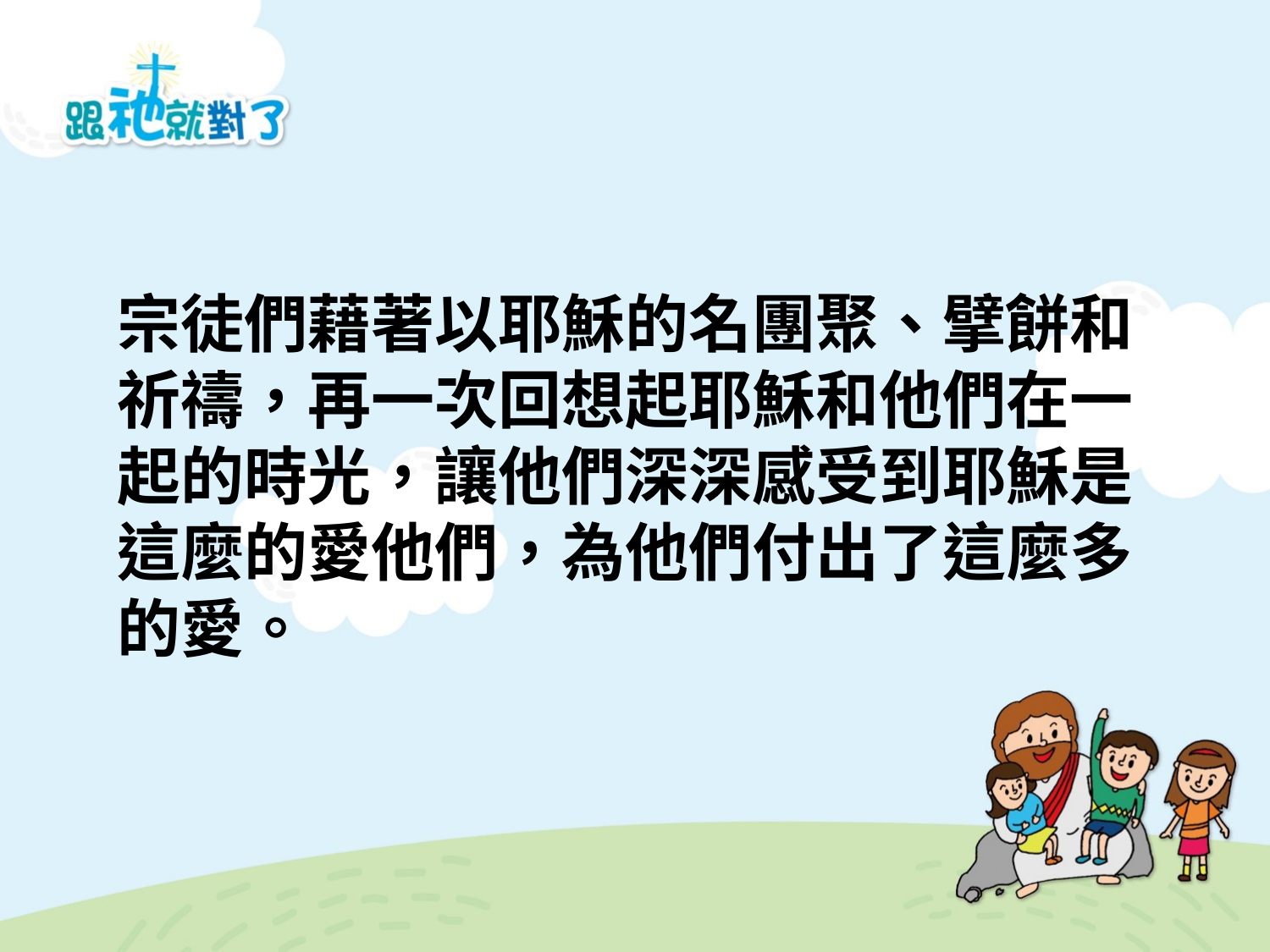

宗徒們藉著以耶穌的名團聚、擘餅和祈禱，再一次回想起耶穌和他們在一起的時光，讓他們深深感受到耶穌是這麼的愛他們，為他們付出了這麼多的愛。